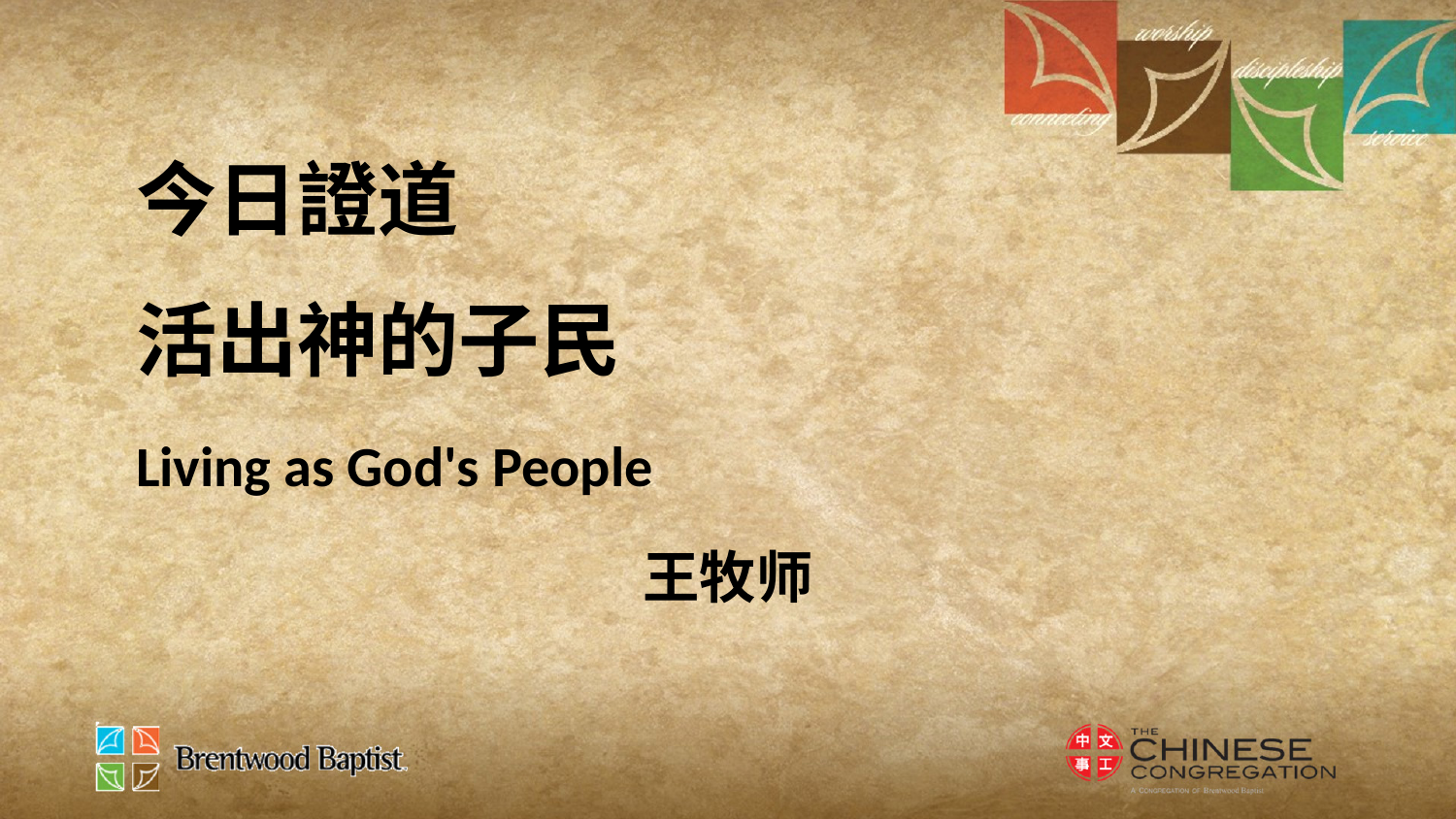

今日證道

活出神的子民

Living as God's People

王牧师